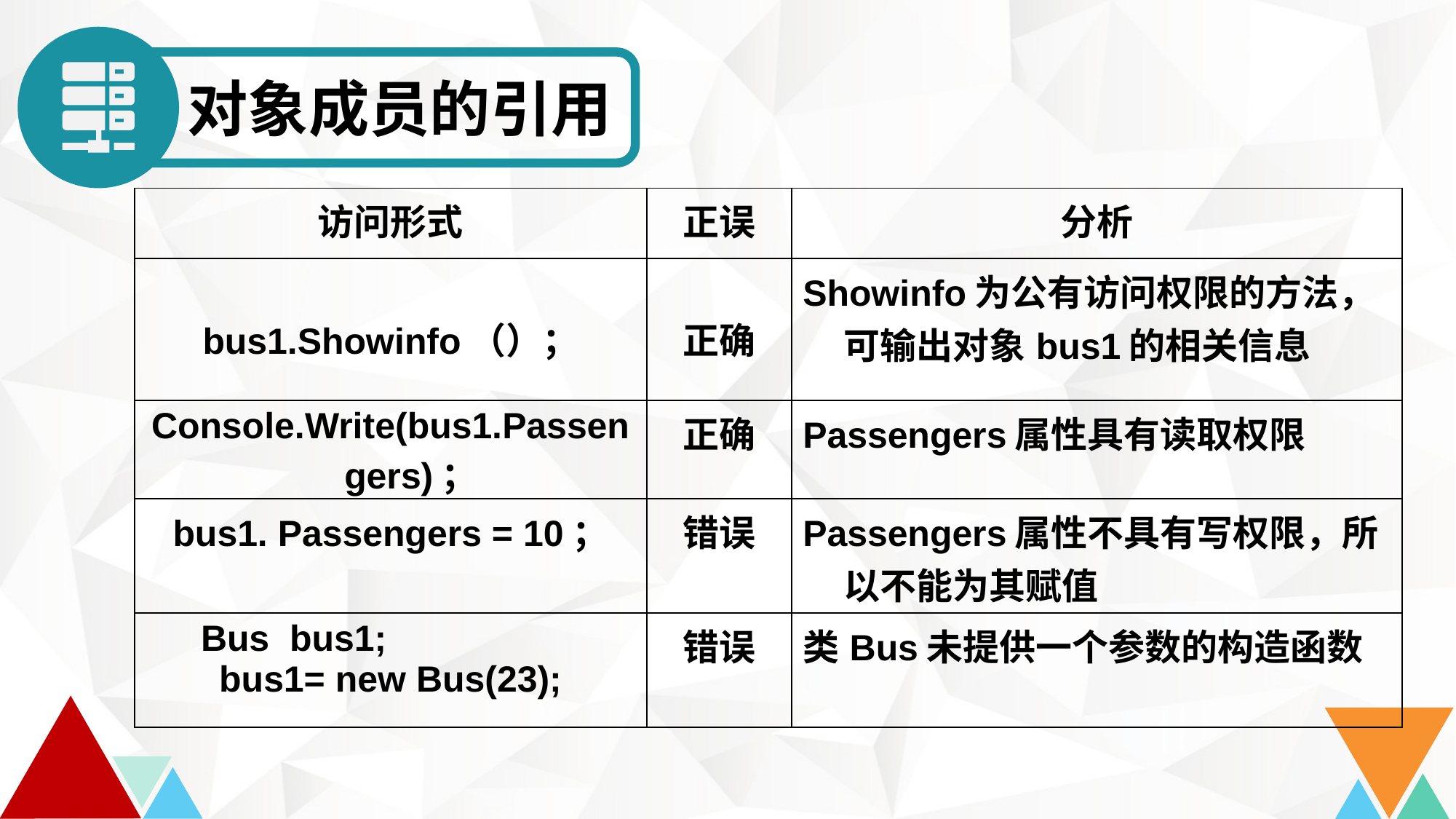

对象成员的引用
| 访问形式 | 正误 | 分析 |
| --- | --- | --- |
| bus1.Showinfo（）； | 正确 | Showinfo为公有访问权限的方法，可输出对象bus1的相关信息 |
| Console.Write(bus1.Passengers)； | 正确 | Passengers属性具有读取权限 |
| bus1. Passengers = 10； | 错误 | Passengers属性不具有写权限，所以不能为其赋值 |
| Bus bus1; bus1= new Bus(23); | 错误 | 类Bus未提供一个参数的构造函数 |